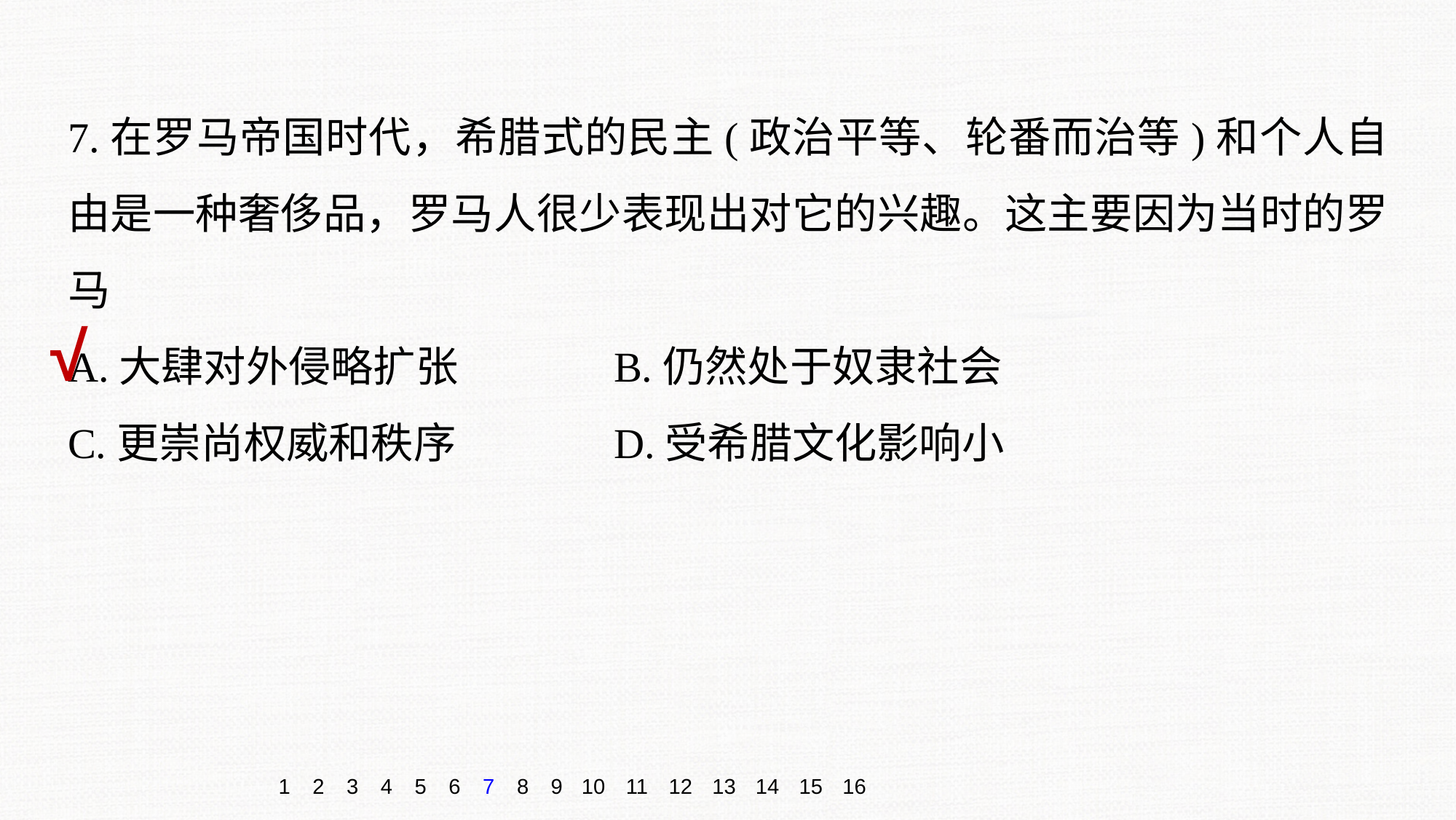

7.在罗马帝国时代，希腊式的民主(政治平等、轮番而治等)和个人自由是一种奢侈品，罗马人很少表现出对它的兴趣。这主要因为当时的罗马
A.大肆对外侵略扩张  		B.仍然处于奴隶社会
C.更崇尚权威和秩序  		D.受希腊文化影响小
√
1
2
3
4
5
6
7
8
9
10
11
12
13
14
15
16